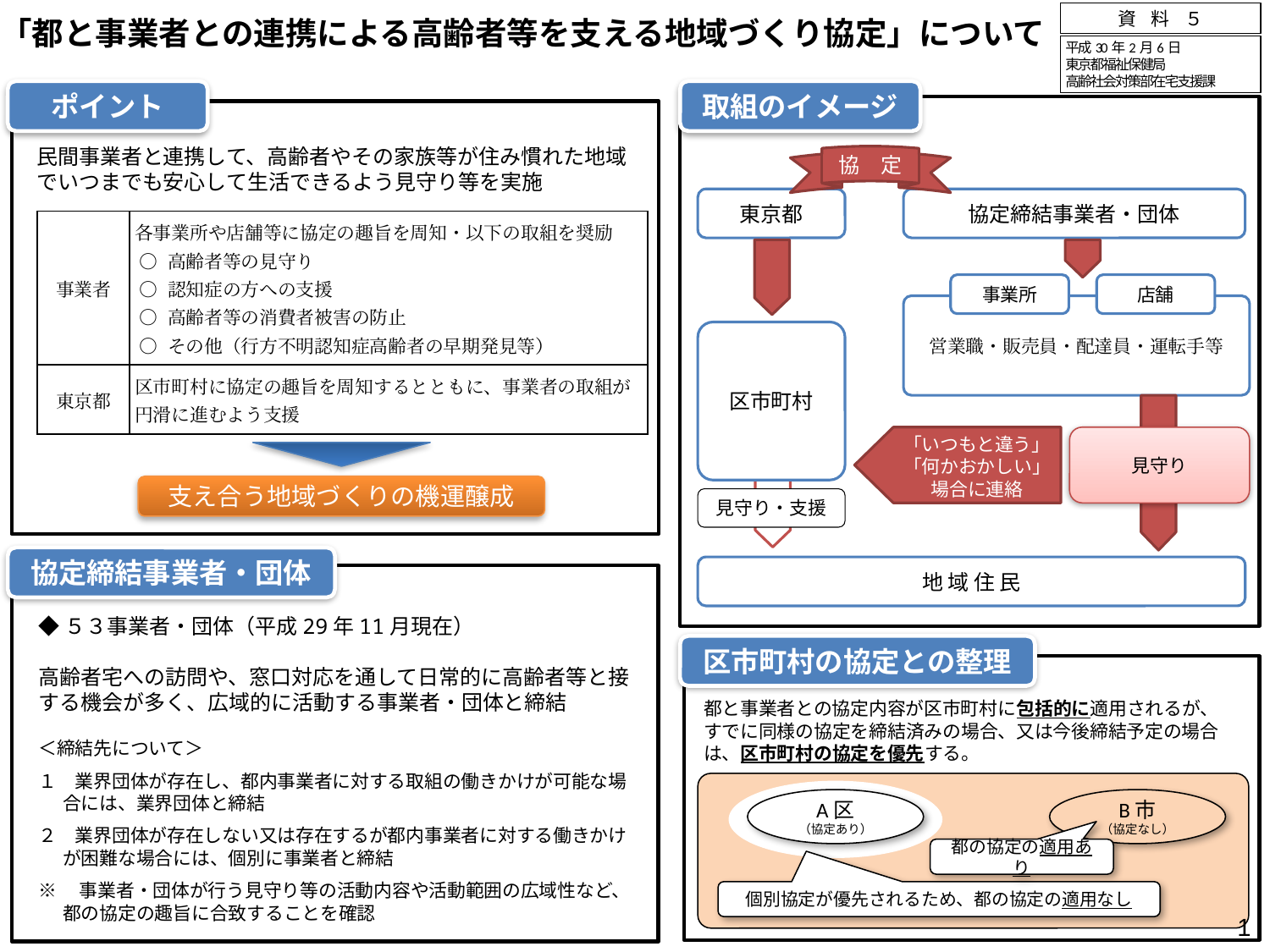

資　料　５
# 「都と事業者との連携による高齢者等を支える地域づくり協定」について
平成30年2月6日
東京都福祉保健局
高齢社会対策部在宅支援課
ポイント
取組のイメージ

民間事業者と連携して、高齢者やその家族等が住み慣れた地域
でいつまでも安心して生活できるよう見守り等を実施
協　定
協定締結事業者・団体
東京都

事業所
店舗
営業職・販売員・配達員・運転手等
区市町村
「いつもと違う」「何かおかしい」
場合に連絡

見守り

見守り・支援
| 事業者 | 各事業所や店舗等に協定の趣旨を周知・以下の取組を奨励 ○ 高齢者等の見守り ○ 認知症の方への支援 ○ 高齢者等の消費者被害の防止 ○ その他（行方不明認知症高齢者の早期発見等） |
| --- | --- |
| 東京都 | 区市町村に協定の趣旨を周知するとともに、事業者の取組が円滑に進むよう支援 |

支え合う地域づくりの機運醸成
協定締結事業者・団体
地 域 住 民

◆５３事業者・団体（平成29年11月現在）

高齢者宅への訪問や、窓口対応を通して日常的に高齢者等と接する機会が多く、広域的に活動する事業者・団体と締結

＜締結先について＞
１　業界団体が存在し、都内事業者に対する取組の働きかけが可能な場合には、業界団体と締結
２　業界団体が存在しない又は存在するが都内事業者に対する働きかけが困難な場合には、個別に事業者と締結
※　事業者・団体が行う見守り等の活動内容や活動範囲の広域性など、都の協定の趣旨に合致することを確認

区市町村の協定との整理

都と事業者との協定内容が区市町村に包括的に適用されるが、
すでに同様の協定を締結済みの場合、又は今後締結予定の場合は、区市町村の協定を優先する。

A区
（協定あり）
B市
（協定なし）
都の協定の適用あり
個別協定が優先されるため、都の協定の適用なし
1